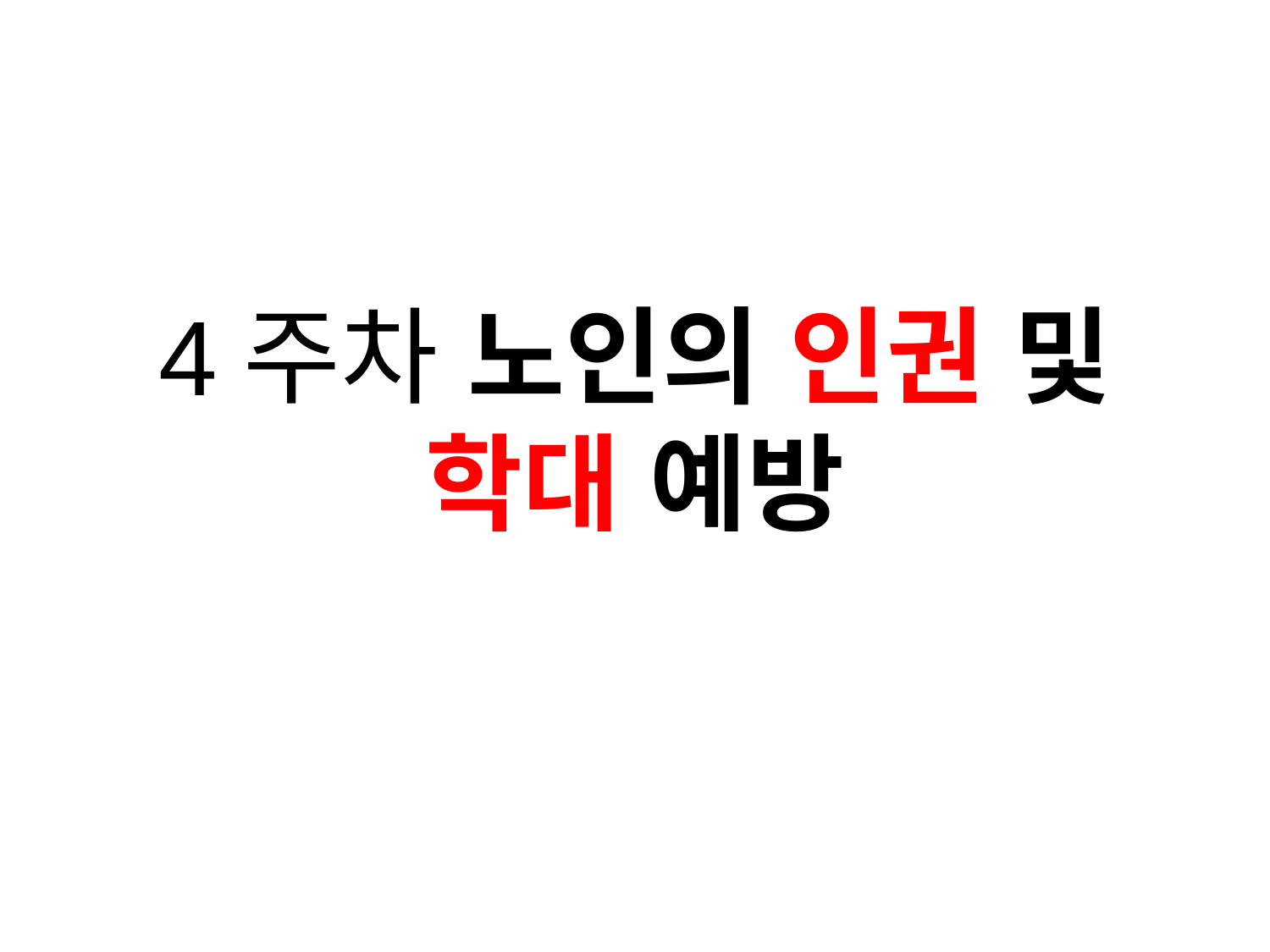

# 4주차 노인의 인권 및 학대 예방